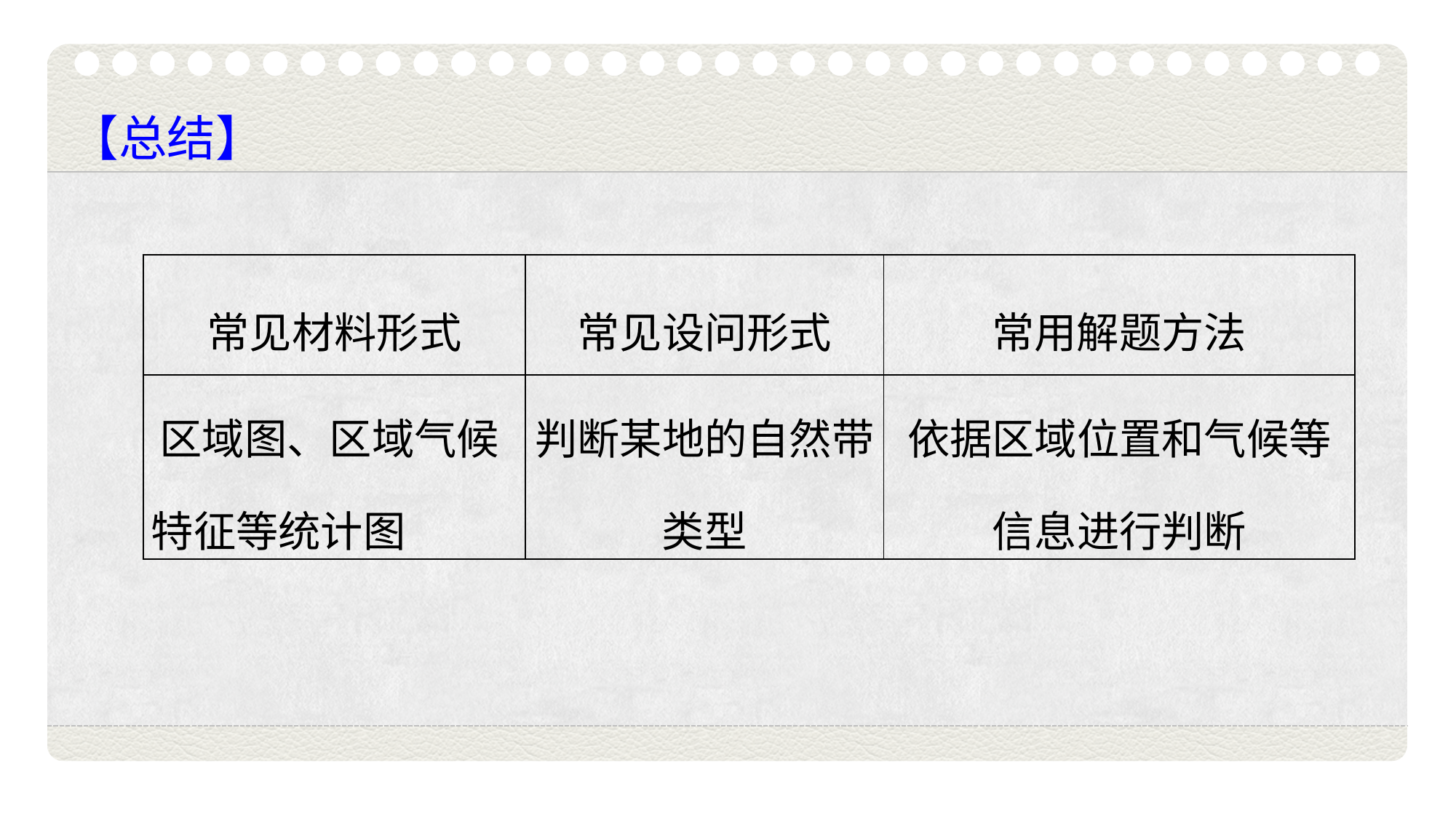

| 常见材料形式 | 常见设问形式 | 常用解题方法 |
| --- | --- | --- |
| 区域图、区域气候特征等统计图 | 判断某地的自然带类型 | 依据区域位置和气候等信息进行判断 |